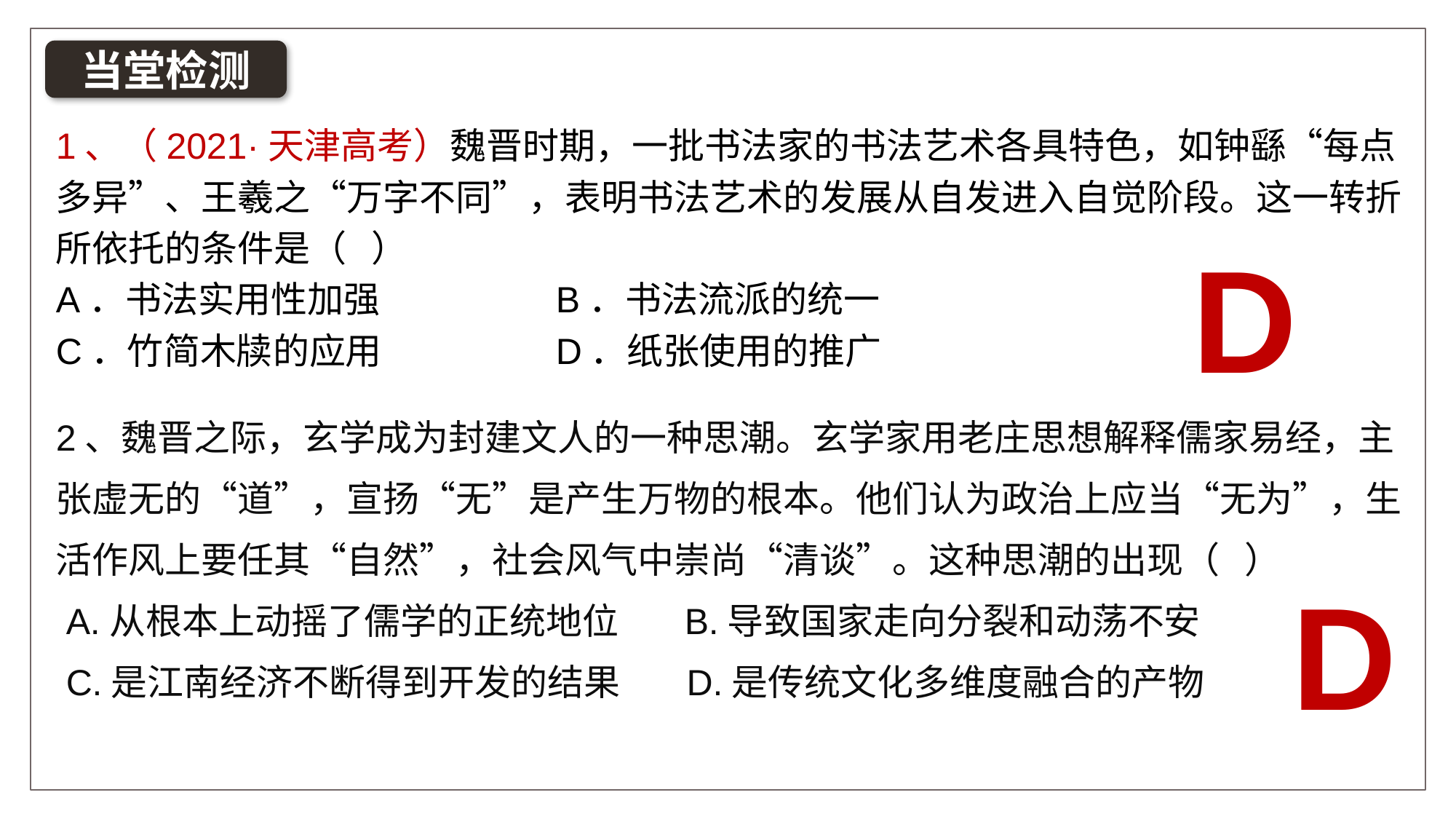

当堂检测
1、（2021·天津高考）魏晋时期，一批书法家的书法艺术各具特色，如钟繇“每点多异”、王羲之“万字不同”，表明书法艺术的发展从自发进入自觉阶段。这一转折所依托的条件是（   ）
A．书法实用性加强	                    B．书法流派的统一
C．竹简木牍的应用	                    D．纸张使用的推广
D
2、魏晋之际，玄学成为封建文人的一种思潮。玄学家用老庄思想解释儒家易经，主张虚无的“道”，宣扬“无”是产生万物的根本。他们认为政治上应当“无为”，生活作风上要任其“自然”，社会风气中崇尚“清谈”。这种思潮的出现（   ）
 A.从根本上动摇了儒学的正统地位       B.导致国家走向分裂和动荡不安
 C.是江南经济不断得到开发的结果       D.是传统文化多维度融合的产物
D